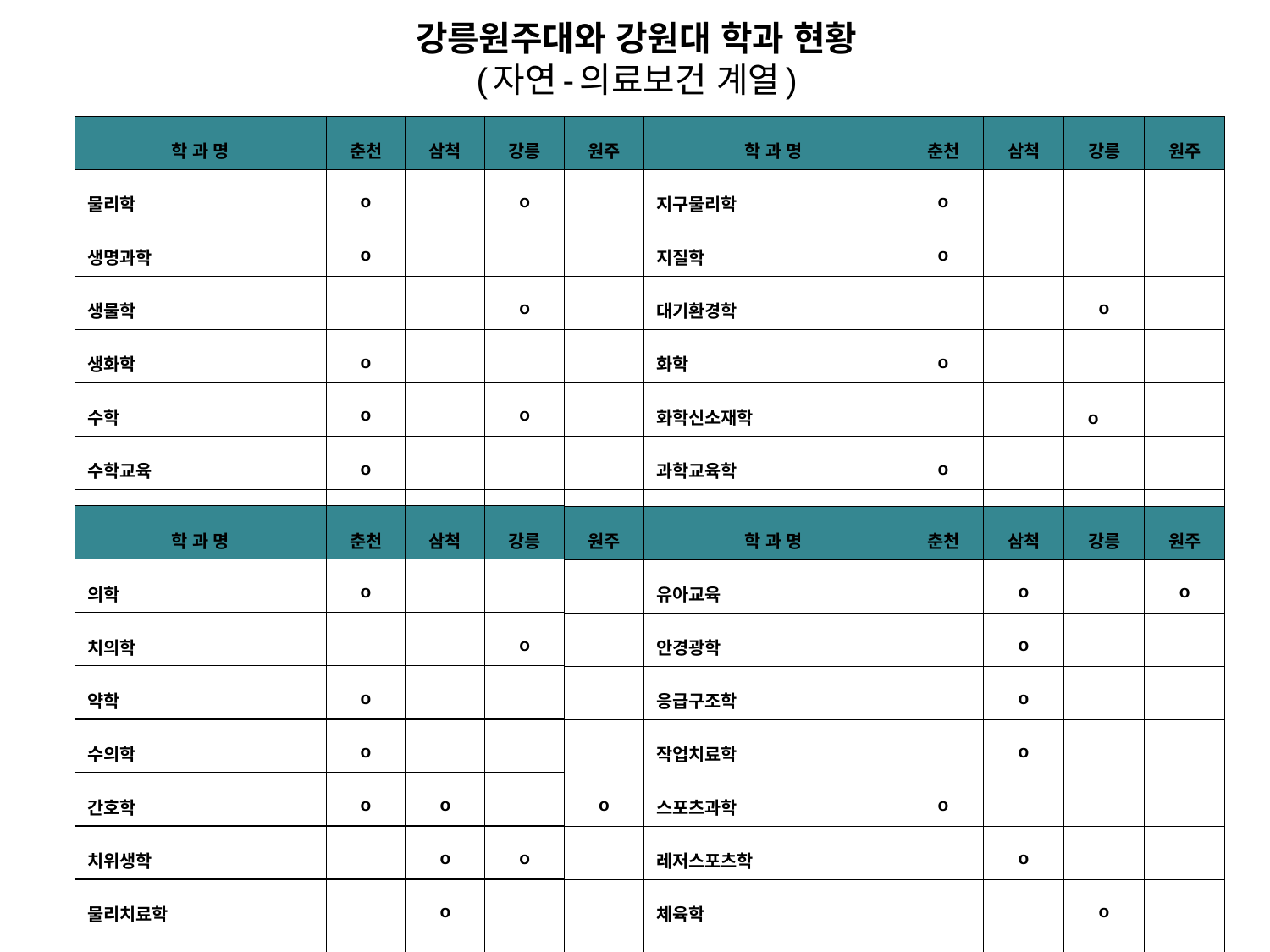

# 강릉원주대와 강원대 학과 현황 (자연-의료보건 계열)
| 학 과 명 | 춘천 | 삼척 | 강릉 | 원주 | 학 과 명 | 춘천 | 삼척 | 강릉 | 원주 |
| --- | --- | --- | --- | --- | --- | --- | --- | --- | --- |
| 물리학 | o |  | o |  | 지구물리학 | o |  |  |  |
| 생명과학 | o |  |  |  | 지질학 | o |  |  |  |
| 생물학 |  |  | o |  | 대기환경학 |  |  | o |  |
| 생화학 | o |  |  |  | 화학 | o |  |  |  |
| 수학 | o |  | o |  | 화학신소재학 |  |  | o |  |
| 수학교육 | o |  |  |  | 과학교육학 | o |  |  |  |
| 정보통계학 | o |  | o |  | 분자생명과학 | o |  |  |  |
| 학 과 명 | 춘천 | 삼척 | 강릉 | 원주 | 학 과 명 | 춘천 | 삼척 | 강릉 | 원주 |
| --- | --- | --- | --- | --- | --- | --- | --- | --- | --- |
| 의학 | o |  |  |  | 유아교육 |  | o |  | o |
| 치의학 |  |  | o |  | 안경광학 |  | o |  |  |
| 약학 | o |  |  |  | 응급구조학 |  | o |  |  |
| 수의학 | o |  |  |  | 작업치료학 |  | o |  |  |
| 간호학 | o | o |  | o | 스포츠과학 | o |  |  |  |
| 치위생학 |  | o | o |  | 레저스포츠학 |  | o |  |  |
| 물리치료학 |  | o |  |  | 체육학 |  |  | o |  |
| 방사선학 |  | o |  |  |  |  |  |  |  |